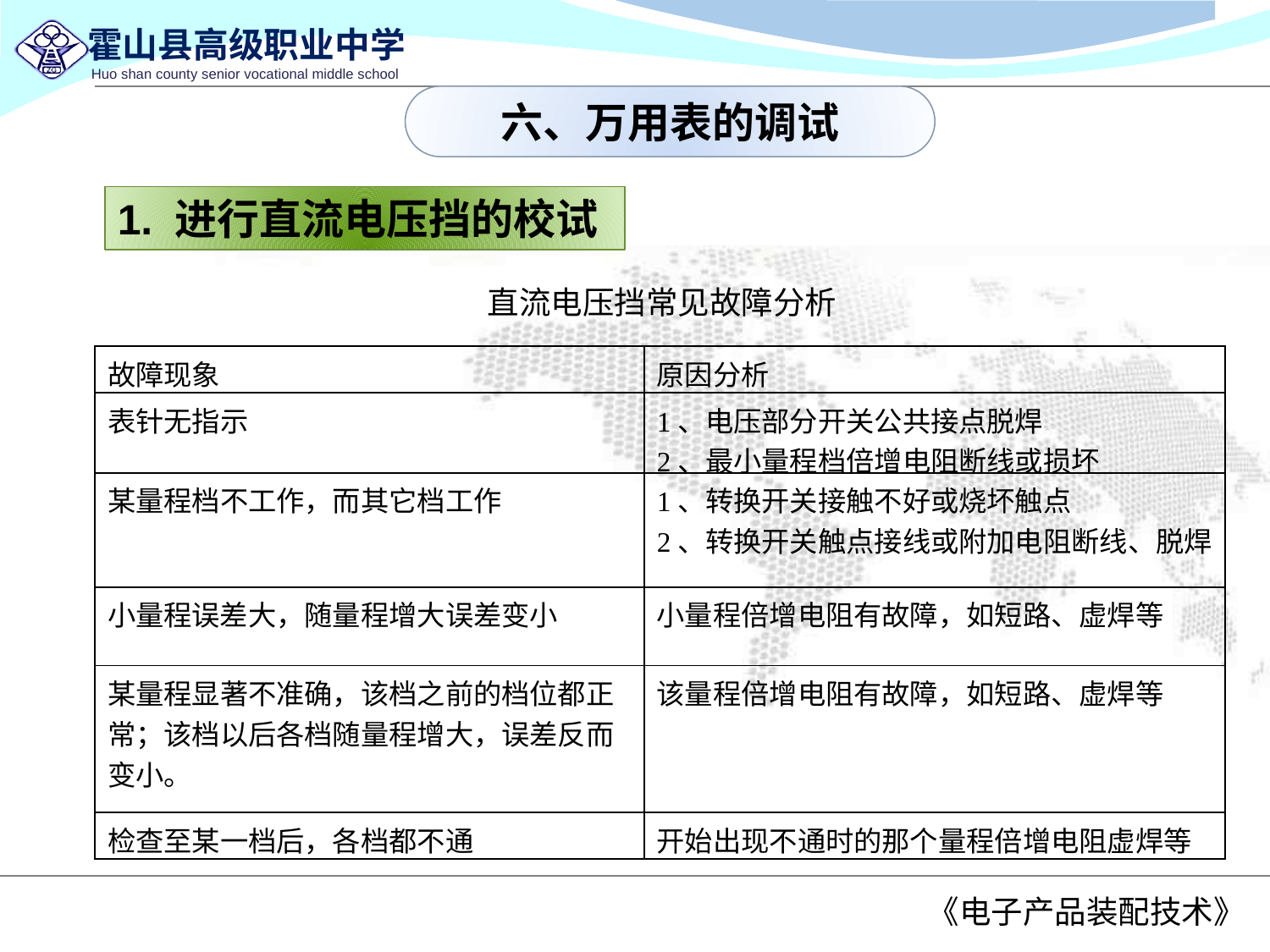

六、万用表的调试
1. 进行直流电压挡的校试
直流电压挡常见故障分析
| 故障现象 | 原因分析 |
| --- | --- |
| 表针无指示 | 1、电压部分开关公共接点脱焊 2、最小量程档倍增电阻断线或损坏 |
| 某量程档不工作，而其它档工作 | 1、转换开关接触不好或烧坏触点 2、转换开关触点接线或附加电阻断线、脱焊 |
| 小量程误差大，随量程增大误差变小 | 小量程倍增电阻有故障，如短路、虚焊等 |
| 某量程显著不准确，该档之前的档位都正常；该档以后各档随量程增大，误差反而变小。 | 该量程倍增电阻有故障，如短路、虚焊等 |
| 检查至某一档后，各档都不通 | 开始出现不通时的那个量程倍增电阻虚焊等 |